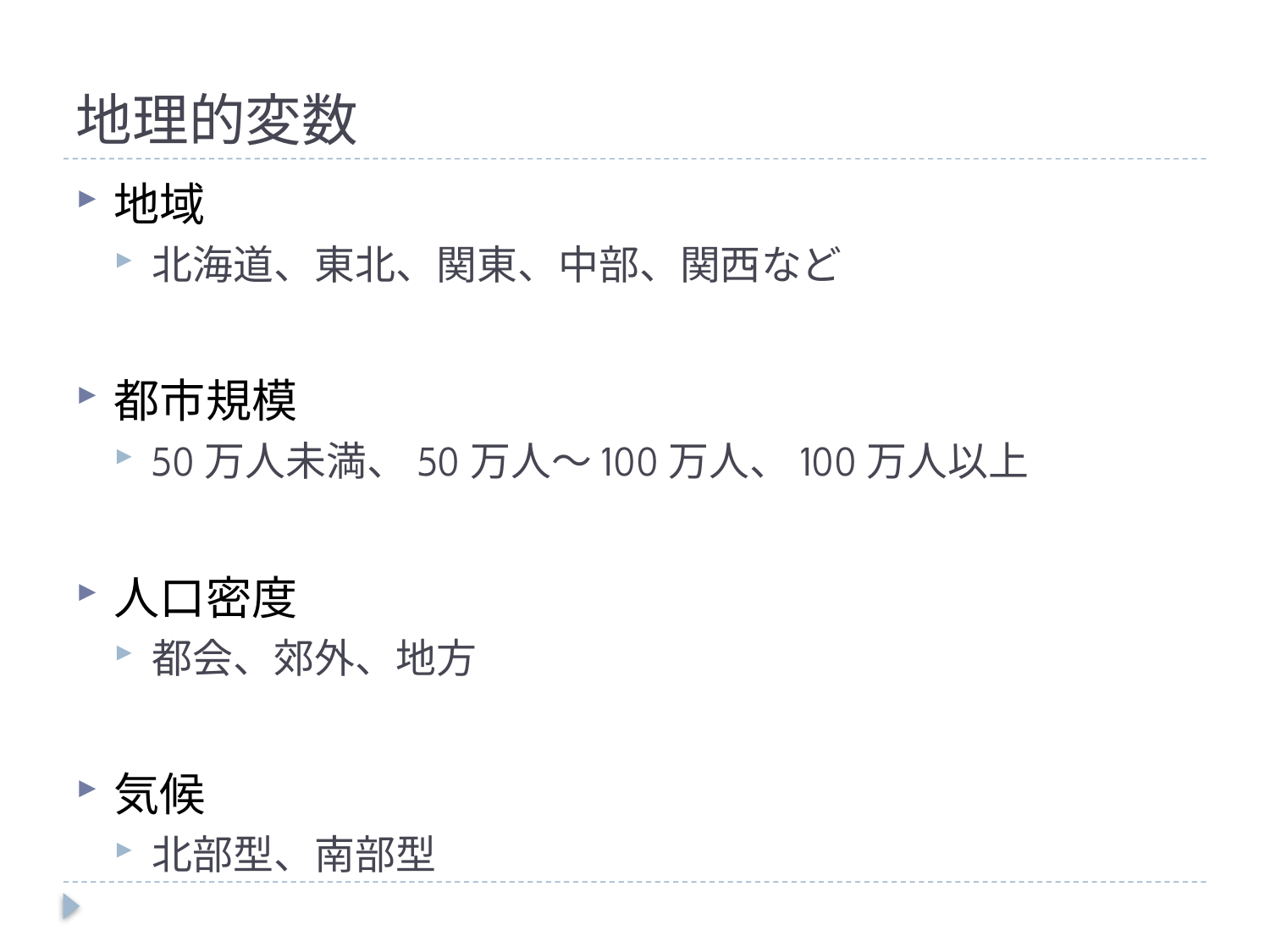

# 地理的変数
地域
北海道、東北、関東、中部、関西など

都市規模
50万人未満、50万人～100万人、100万人以上

人口密度
都会、郊外、地方

気候
北部型、南部型